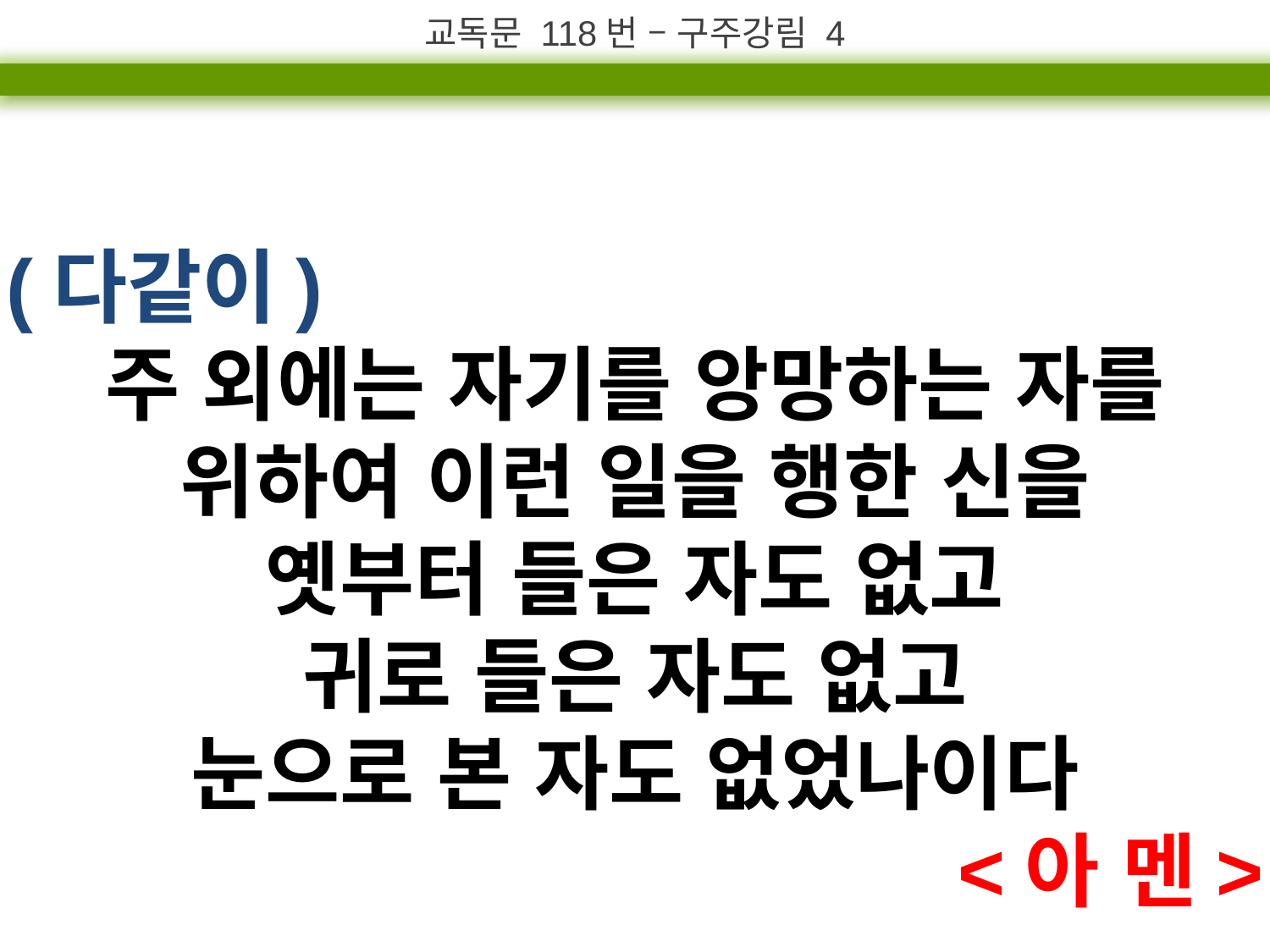

교독문 118번 – 구주강림 4

(다같이)
주 외에는 자기를 앙망하는 자를 위하여 이런 일을 행한 신을
옛부터 들은 자도 없고
귀로 들은 자도 없고
눈으로 본 자도 없었나이다
<아 멘>